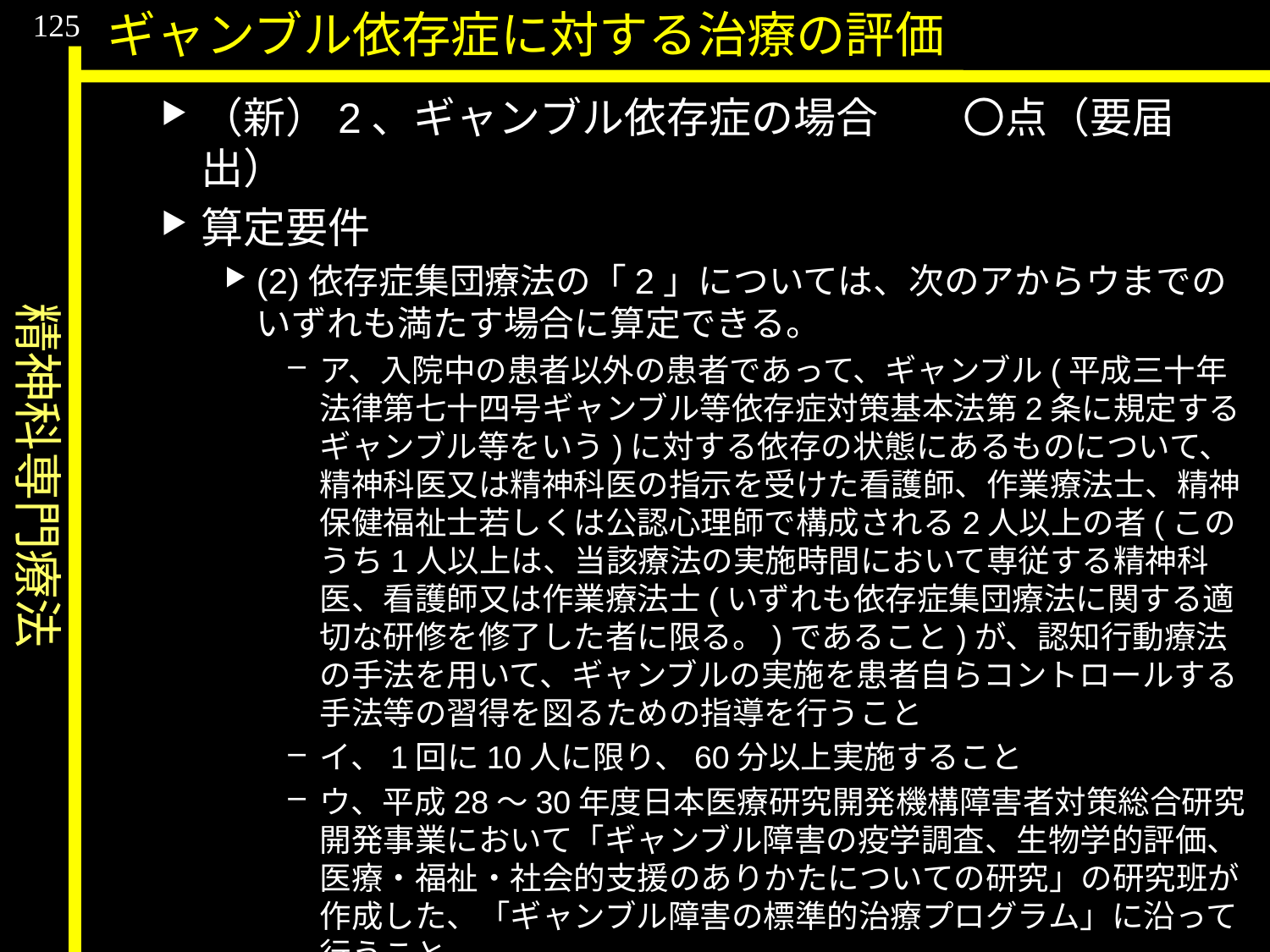

精神科専門療法
125
ギャンブル依存症に対する治療の評価

（新）2、ギャンブル依存症の場合	〇点（要届出）
算定要件
(2)依存症集団療法の「2」については、次のアからウまでのいずれも満たす場合に算定できる。
ア、入院中の患者以外の患者であって、ギャンブル(平成三十年法律第七十四号ギャンブル等依存症対策基本法第2条に規定するギャンブル等をいう)に対する依存の状態にあるものについて、精神科医又は精神科医の指示を受けた看護師、作業療法士、精神保健福祉士若しくは公認心理師で構成される2人以上の者(このうち1人以上は、当該療法の実施時間において専従する精神科医、看護師又は作業療法士(いずれも依存症集団療法に関する適切な研修を修了した者に限る。)であること)が、認知行動療法の手法を用いて、ギャンブルの実施を患者自らコントロールする手法等の習得を図るための指導を行うこと
イ、1回に10人に限り、60分以上実施すること
ウ、平成28〜30年度日本医療研究開発機構障害者対策総合研究開発事業において「ギャンブル障害の疫学調査、生物学的評価、医療・福祉・社会的支援のありかたについての研究」の研究班が作成した、「ギャンブル障害の標準的治療プログラム」に沿って行うこと